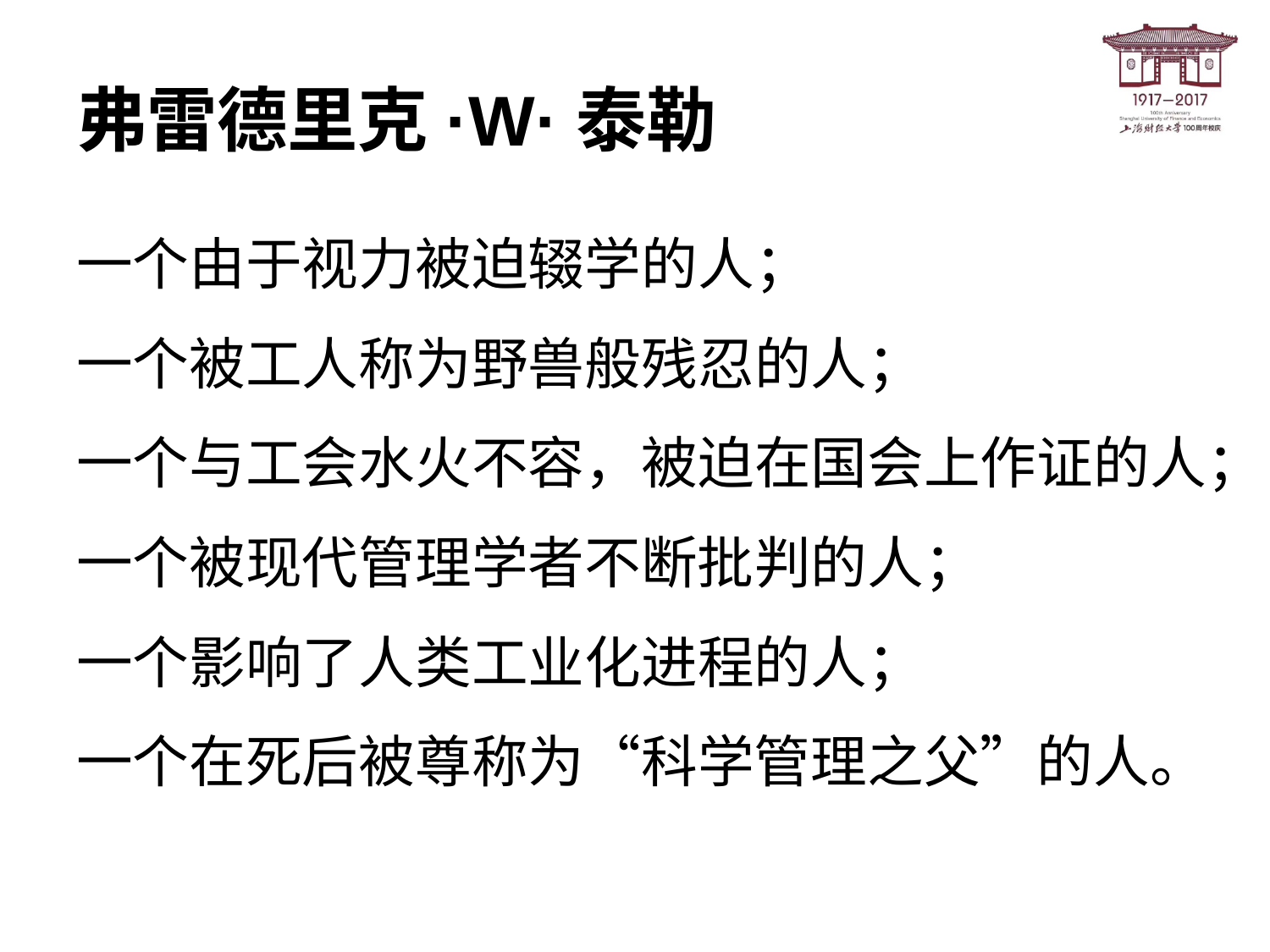

# 弗雷德里克·W·泰勒
一个由于视力被迫辍学的人；
一个被工人称为野兽般残忍的人；
一个与工会水火不容，被迫在国会上作证的人；
一个被现代管理学者不断批判的人；
一个影响了人类工业化进程的人；
一个在死后被尊称为“科学管理之父”的人。